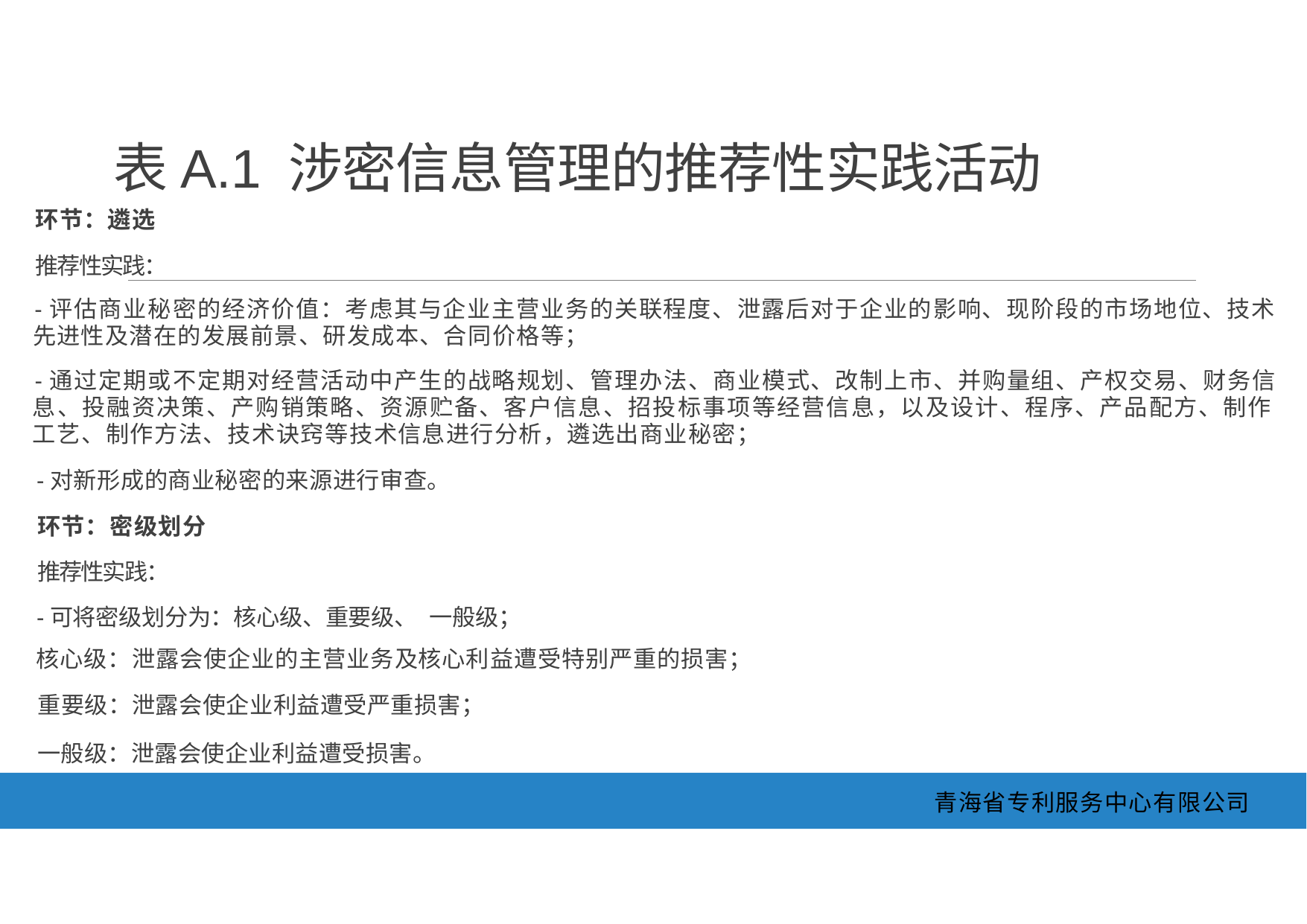

表A.1 涉密信息管理的推荐性实践活动
环节：遴选

推荐性实践：

-评估商业秘密的经济价值：考虑其与企业主营业务的关联程度、泄露后对于企业的影响、现阶段的市场地位、技术 先进性及潜在的发展前景、研发成本、合同价格等；
-通过定期或不定期对经营活动中产生的战略规划、管理办法、商业模式、改制上市、并购量组、产权交易、财务信 息、投融资决策、产购销策略、资源贮备、客户信息、招投标事项等经营信息，以及设计、程序、产品配方、制作 工艺、制作方法、技术诀窍等技术信息进行分析，遴选出商业秘密；
-对新形成的商业秘密的来源进行审查。
环节：密级划分
推荐性实践：
-可将密级划分为：核心级、重要级、 一般级；
核心级：泄露会使企业的主营业务及核心利益遭受特别严重的损害；
重要级：泄露会使企业利益遭受严重损害；

一般级：泄露会使企业利益遭受损害。

青海省专利服务中心有限公司